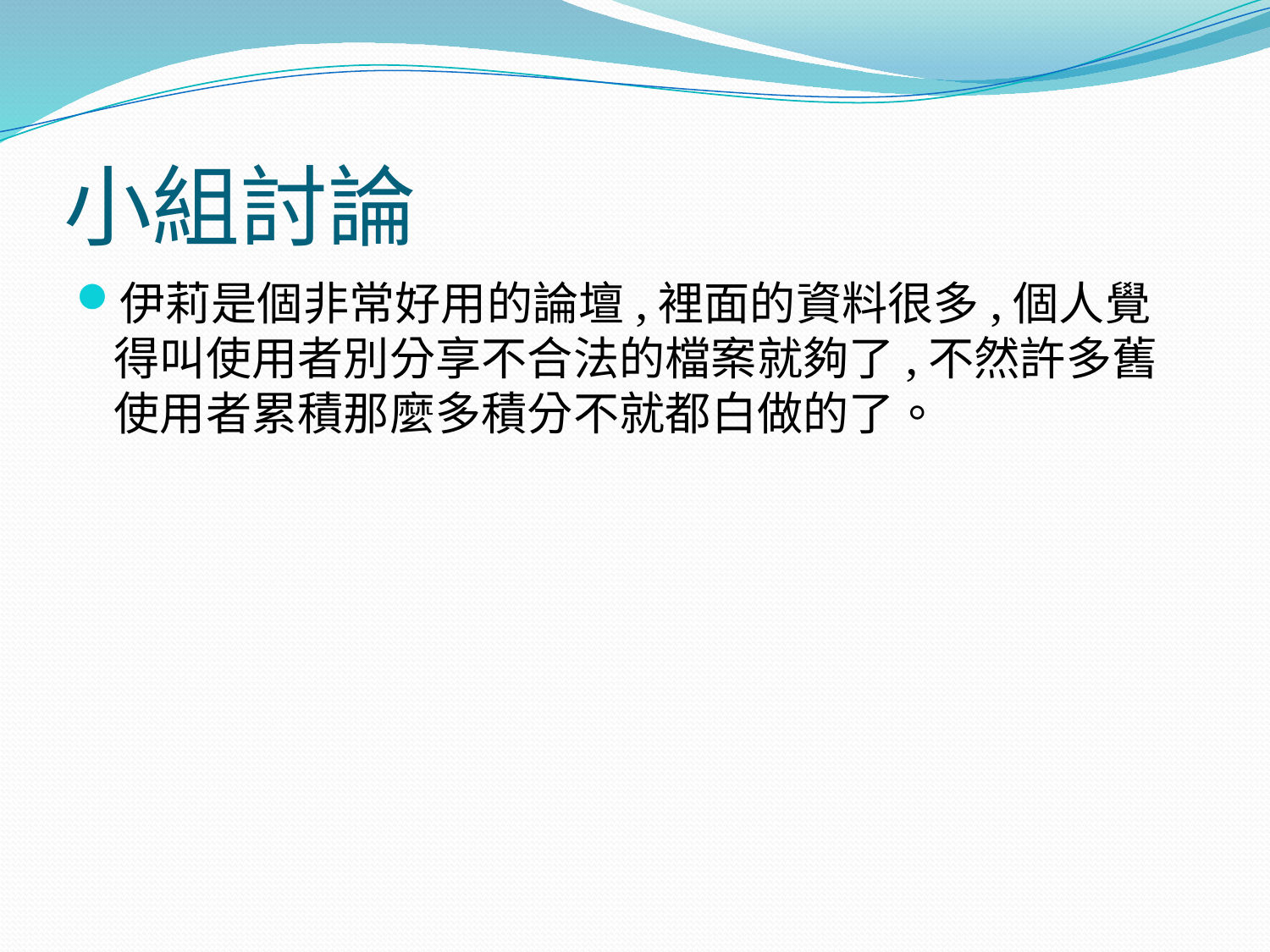

# 小組討論
伊莉是個非常好用的論壇,裡面的資料很多,個人覺得叫使用者別分享不合法的檔案就夠了,不然許多舊使用者累積那麼多積分不就都白做的了。